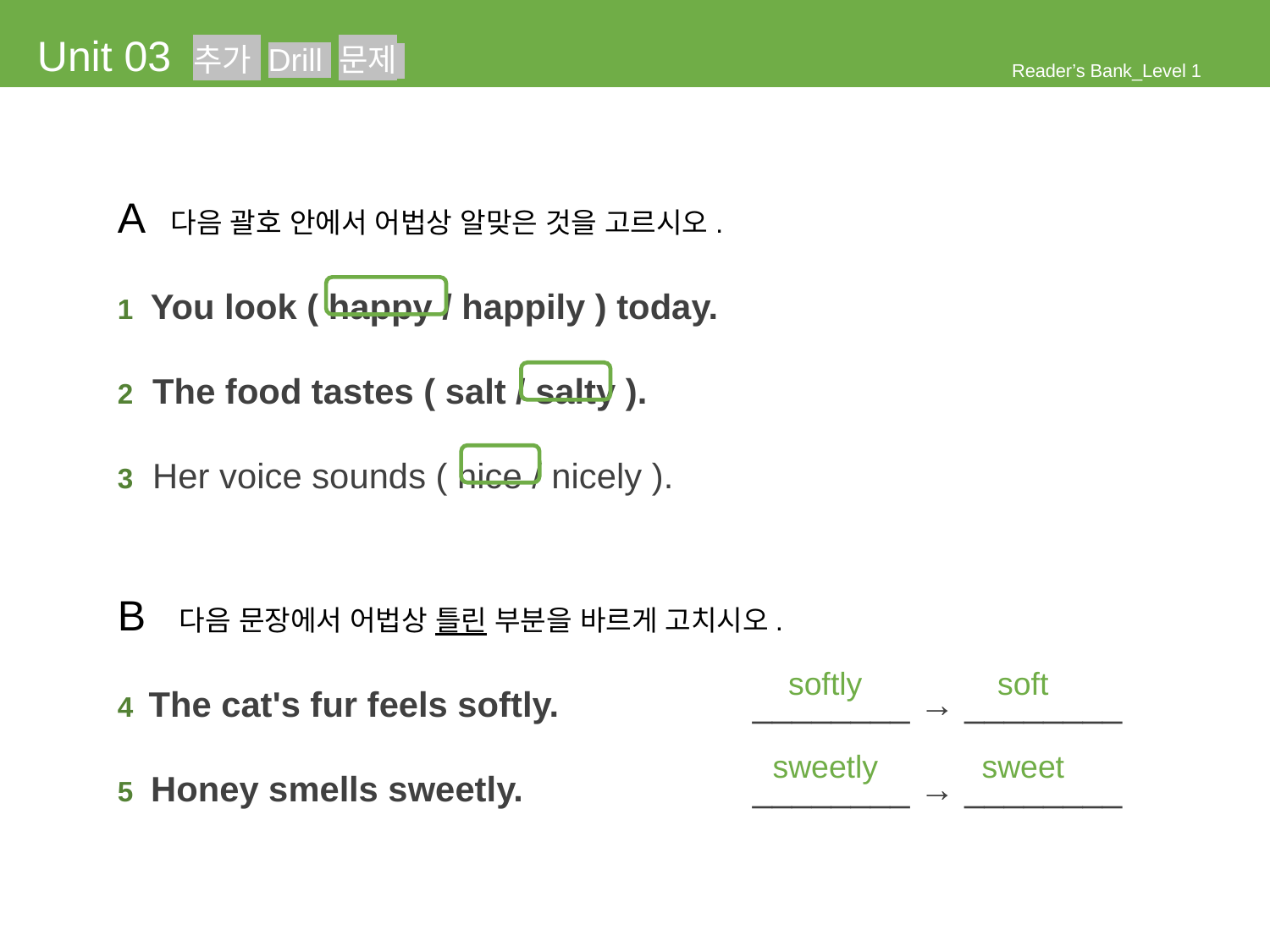

# Unit 03 추가 Drill 문제
Reader’s Bank_Level 1

A  다음 괄호 안에서 어법상 알맞은 것을 고르시오.
1  You look ( happy / happily ) today.
2  The food tastes ( salt / salty ).
3  Her voice sounds ( nice / nicely ).

B  다음 문장에서 어법상 틀린 부분을 바르게 고치시오.
4  The cat's fur feels softly.		________ → ________
5  Honey smells sweetly.		________ → ________

softly
soft
sweetly
sweet